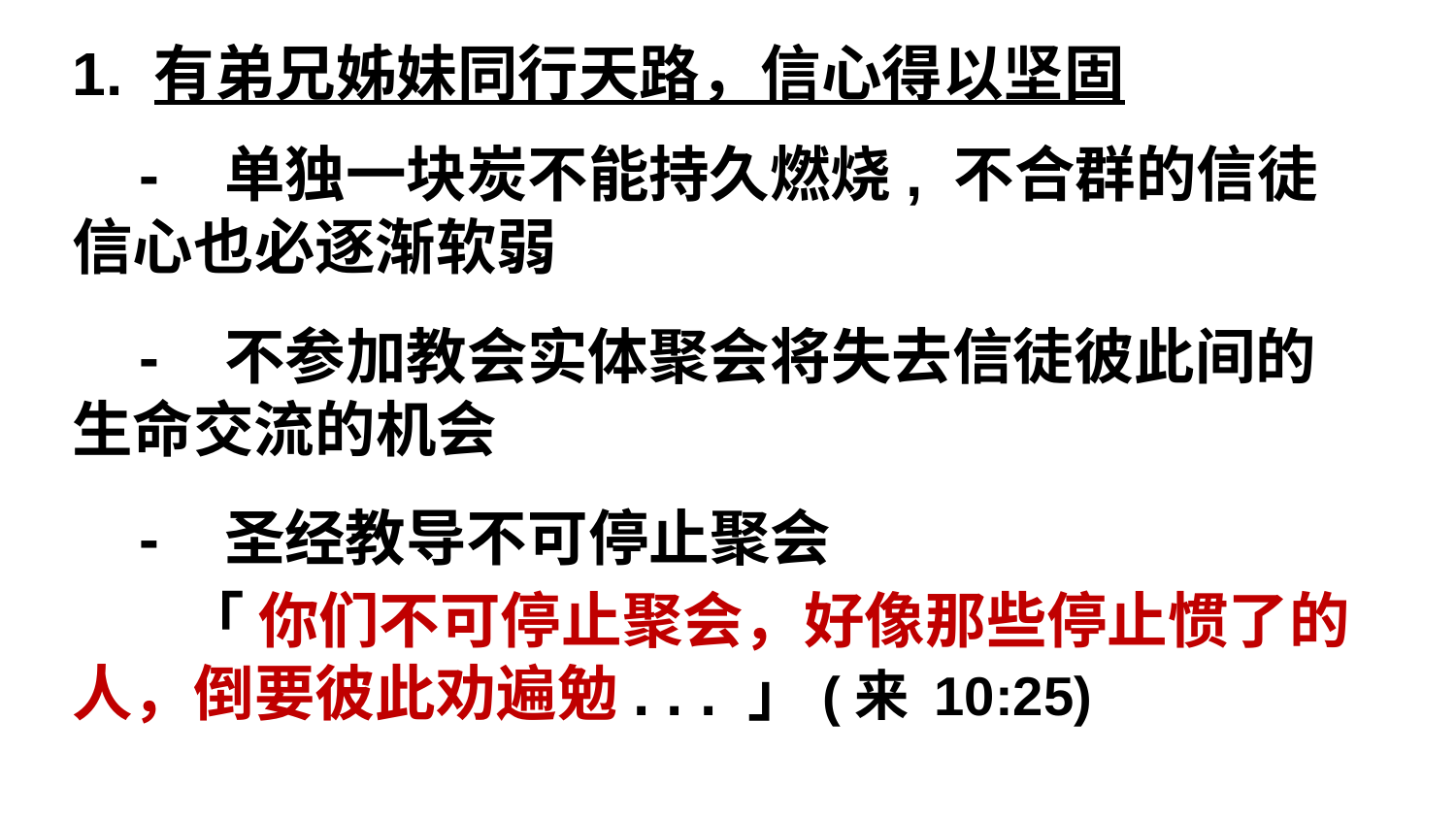

1. 有弟兄姊妹同行天路，信心得以坚固
    -   单独一块炭不能持久燃烧, 不合群的信徒信心也必逐渐软弱
    -   不参加教会实体聚会将失去信徒彼此间的生命交流的机会
    -   圣经教导不可停止聚会
       「 你们不可停止聚会，好像那些停止惯了的人，倒要彼此劝遍勉. . . 」(来 10:25)